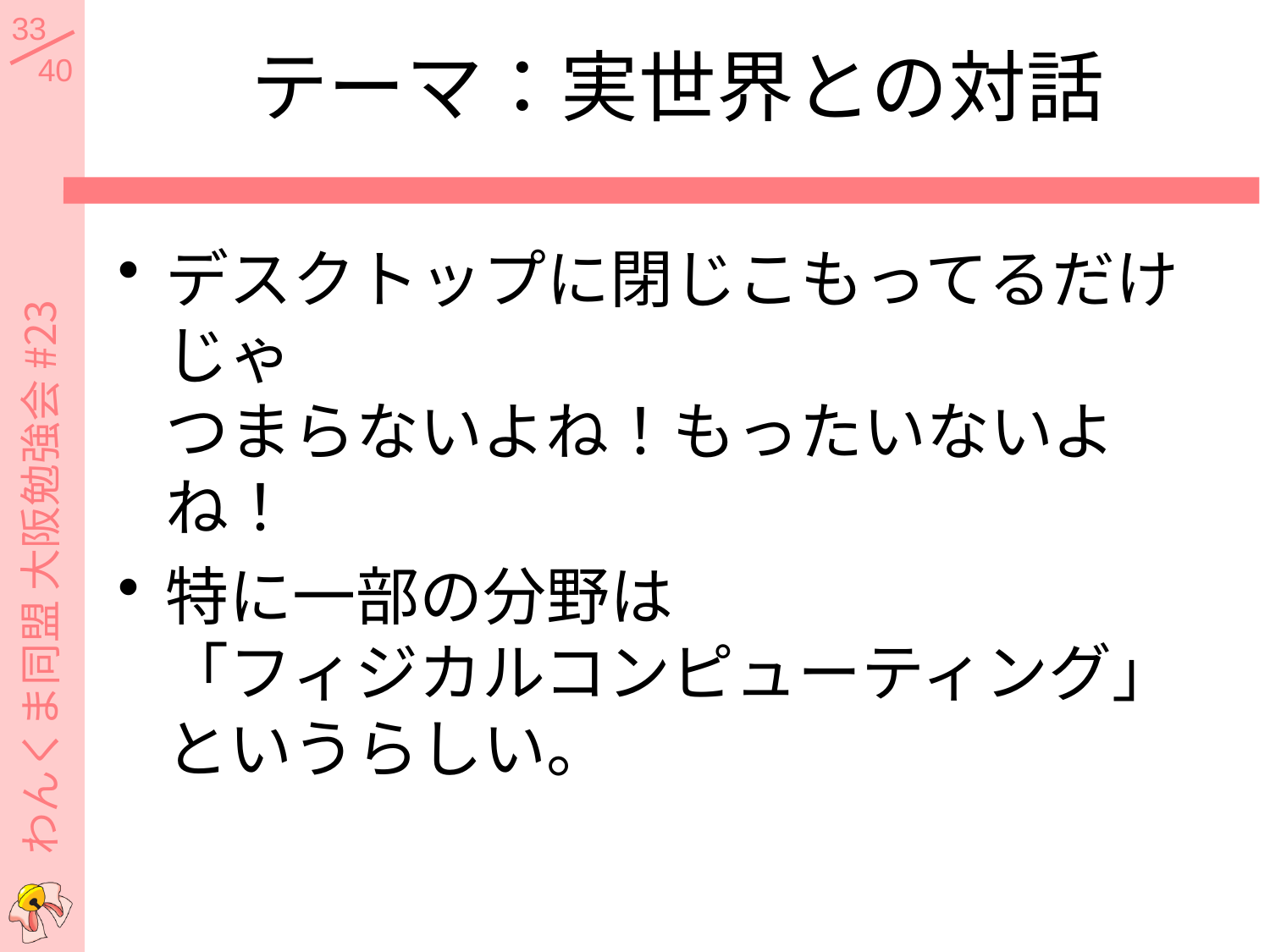

# テーマ：実世界との対話
デスクトップに閉じこもってるだけじゃ
つまらないよね！もったいないよね！
特に一部の分野は
「フィジカルコンピューティング」
というらしい。
わんくま同盟 大阪勉強会 #23